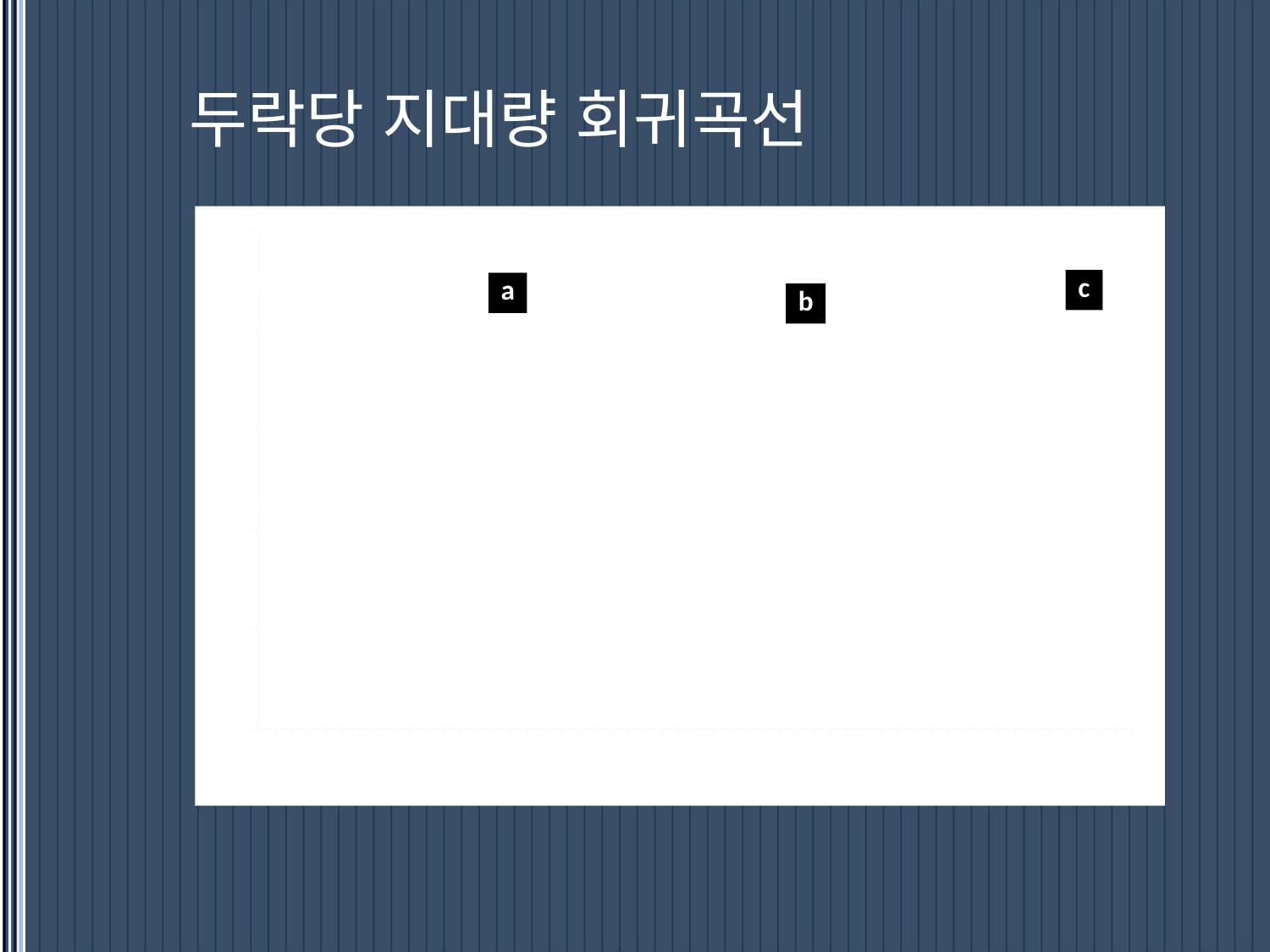

# 두락당 지대량 회귀곡선

### Chart

| Category | 평균지대량 |
|---|---|
| 1685 | 22.367 |
| 1690 | 19.928 |
| 1695 | 15.635 |
| 1700 | 18.143 |
| 1705 | 16.31 |
| 1710 | 17.078 |
| 1715 | 17.199 |
| 1720 | 15.411 |
| 1725 | 15.536 |
| 1730 | 13.72 |
| 1735 | 16.183 |
| 1740 | 18.567 |
| 1745 | 16.159 |
| 1750 | 17.995 |
| 1755 | 14.406 |
| 1760 | 13.908 |
| 1765 | 13.077 |
| 1770 | 12.67 |
| 1775 | 13.927 |
| 1780 | 12.224 |
| 1785 | 12.447 |
| 1790 | 11.694 |
| 1795 | 11.173 |
| 1800 | 12.659 |
| 1805 | 11.232 |
| 1810 | 9.061 |
| 1815 | 11.297 |
| 1820 | 12.182 |
| 1825 | 11.562 |
| 1830 | 10.163 |
| 1835 | 10.14 |
| 1840 | 11.942 |
| 1845 | 10.612 |
| 1850 | 9.527 |
| 1855 | 9.915 |
| 1860 | 9.091 |
| 1865 | 8.534 |
| 1870 | 8.754 |
| 1875 | 7.262 |
| 1880 | 6.622 |
| 1885 | 5.823 |
| 1890 | 6.677 |
| 1895 | 6.124 |
| 1900 | 5.698 |
| 1905 | 6.944 |
| 1910 | 8.406 |
| 1915 | 8.912 |
| 1920 | 9.656 |
| 1925 | 9.434 |
| 1930 | 11.192 |
| 1935 | 13.874 |
| 1940 | 12.246 |
| 1945 | 11.701 |